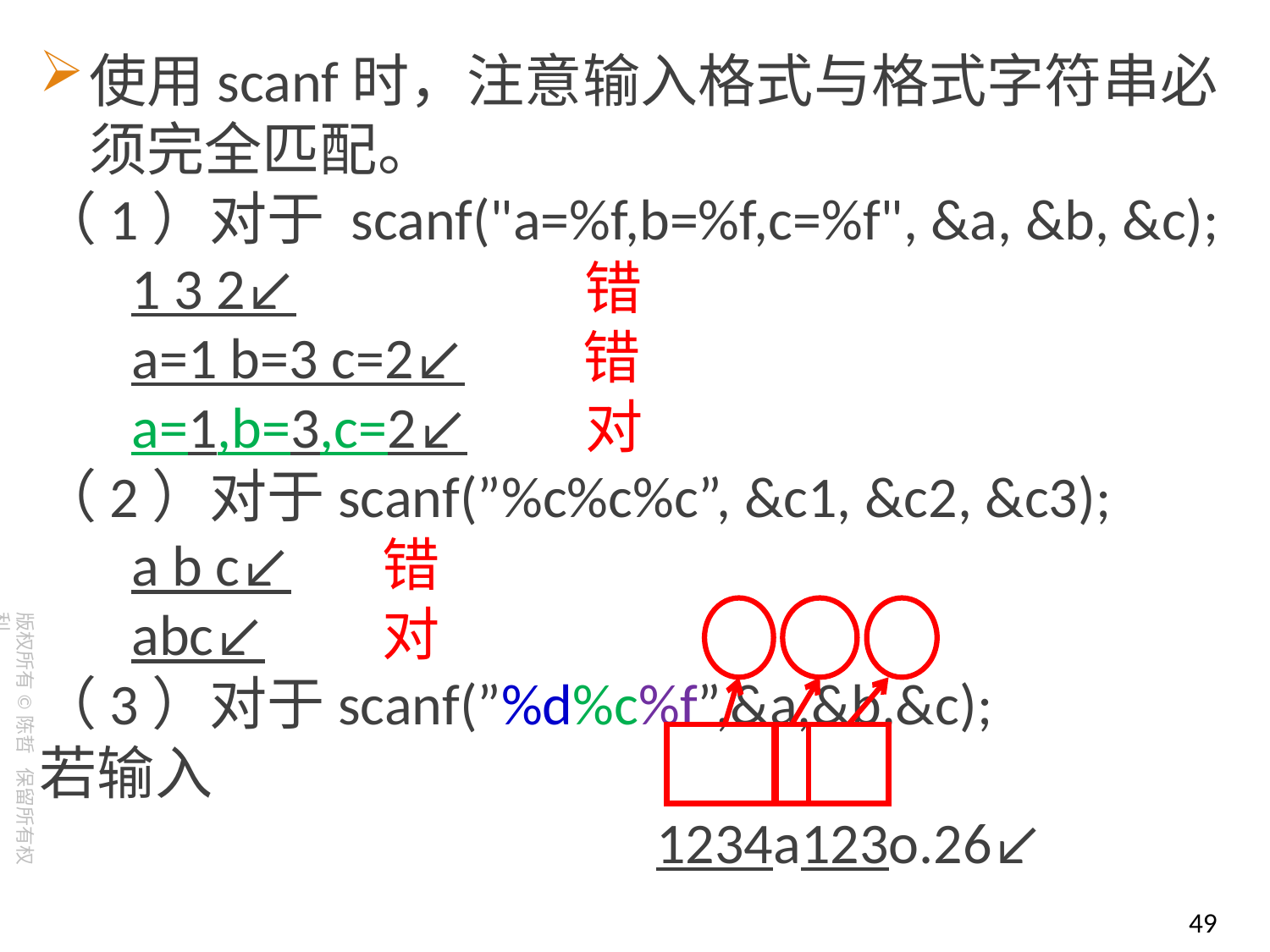

使用scanf时，注意输入格式与格式字符串必须完全匹配。
（1）对于 scanf("a=%f,b=%f,c=%f", &a, &b, &c);
       1 3 2↙                     错
       a=1 b=3 c=2↙        错
       a=1,b=3,c=2↙        对
（2）对于scanf(”%c%c%c”, &c1, &c2, &c3);
       a b c↙      错
       abc↙        对
（3）对于scanf(”%d%c%f”,&a,&b,&c);
若输入
                                               1234a123o.26↙

49